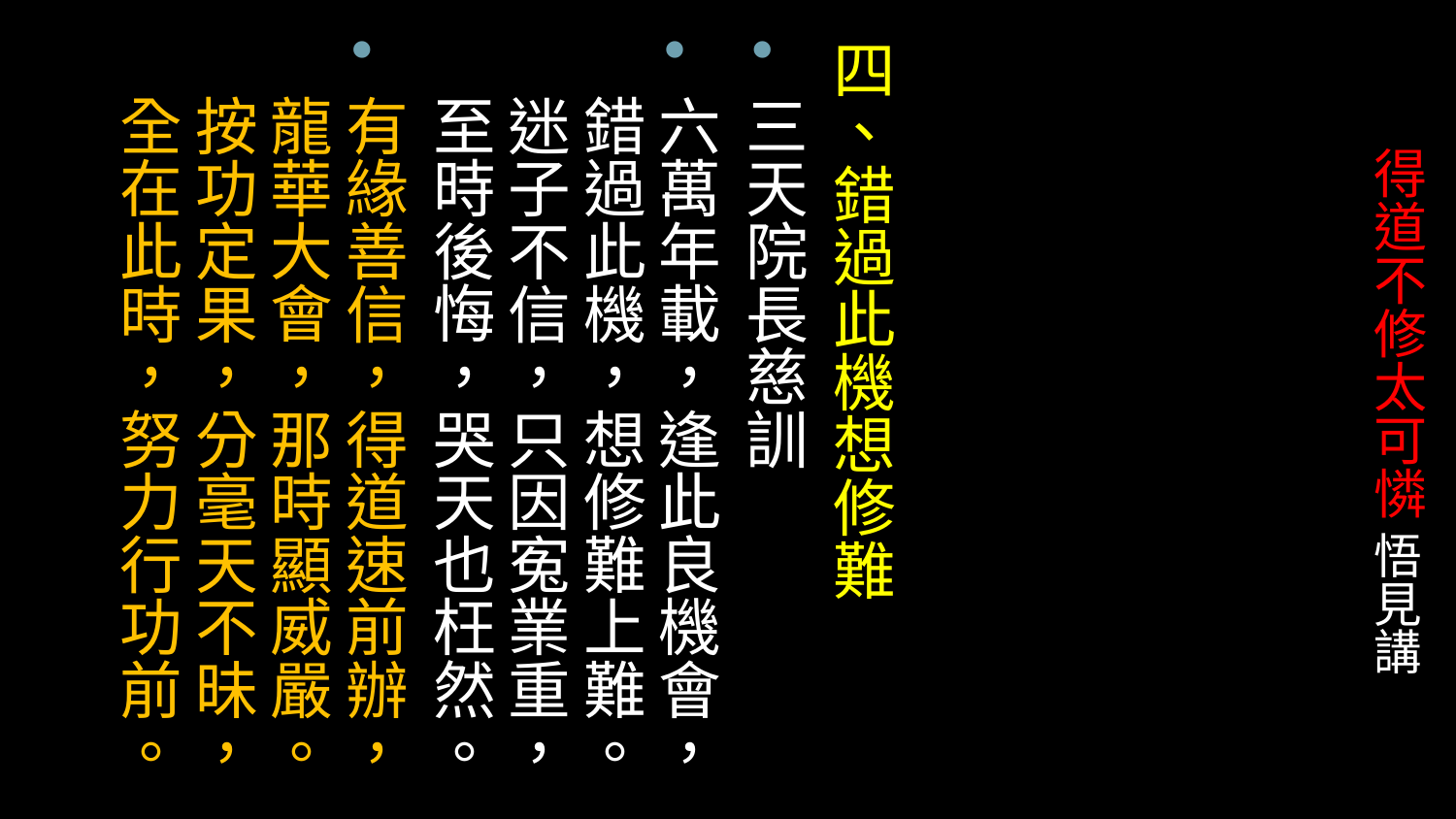

四、錯過此機想修難
三天院長慈訓
六萬年載，逢此良機會，
錯過此機，想修難上難。
迷子不信，只因寃業重，
至時後悔，哭天也枉然。
有緣善信，得道速前辦，
龍華大會，那時顯威嚴。
按功定果，分毫天不昧，
全在此時，努力行功前。

# 得道不修太可憐 悟見講